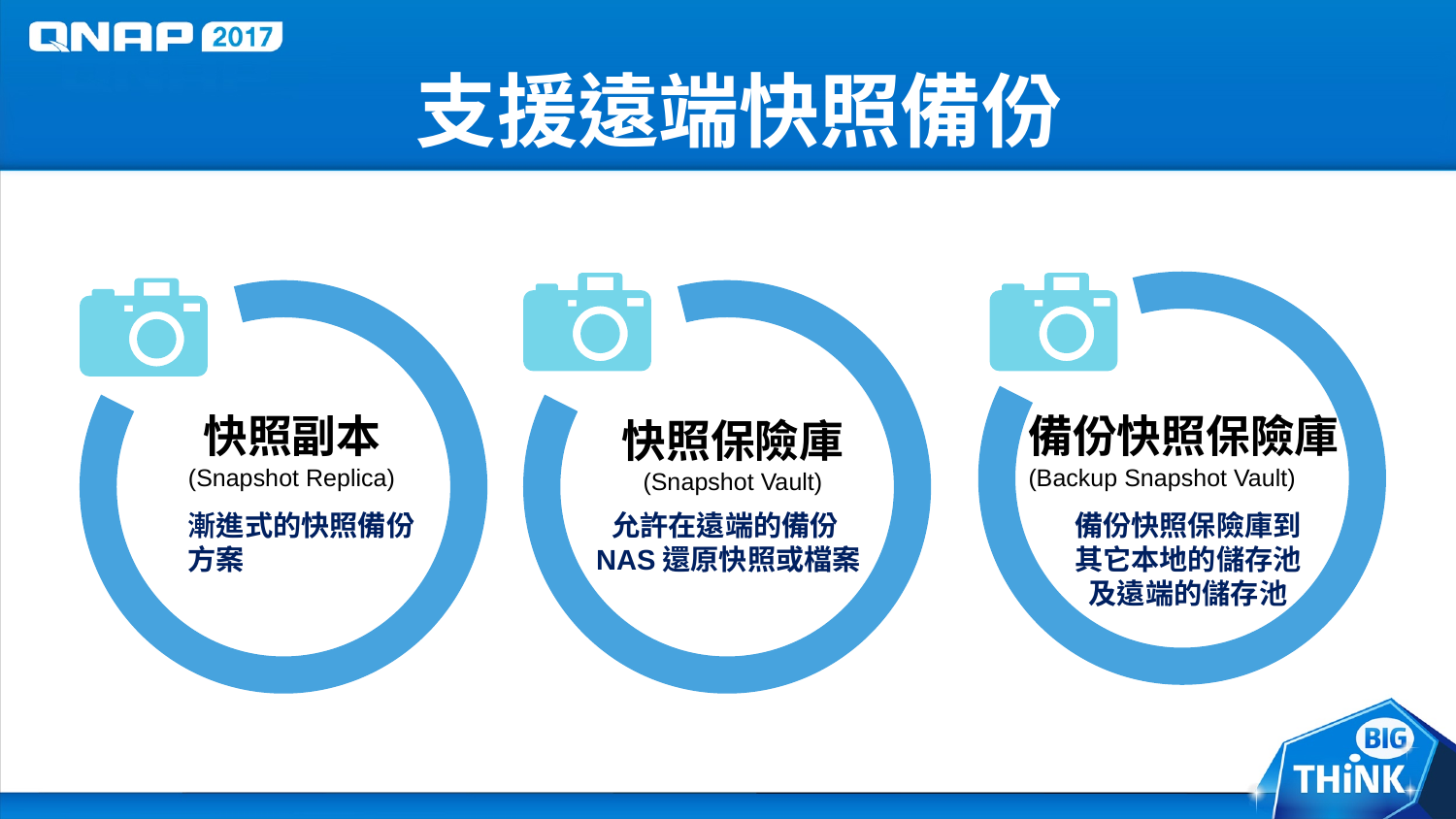

# 支援遠端快照備份

備份快照保險庫  (Backup Snapshot Vault)
快照副本
(Snapshot Replica)
快照保險庫
(Snapshot Vault)
漸進式的快照備份方案
允許在遠端的備份NAS還原快照或檔案
備份快照保險庫到
其它本地的儲存池
及遠端的儲存池